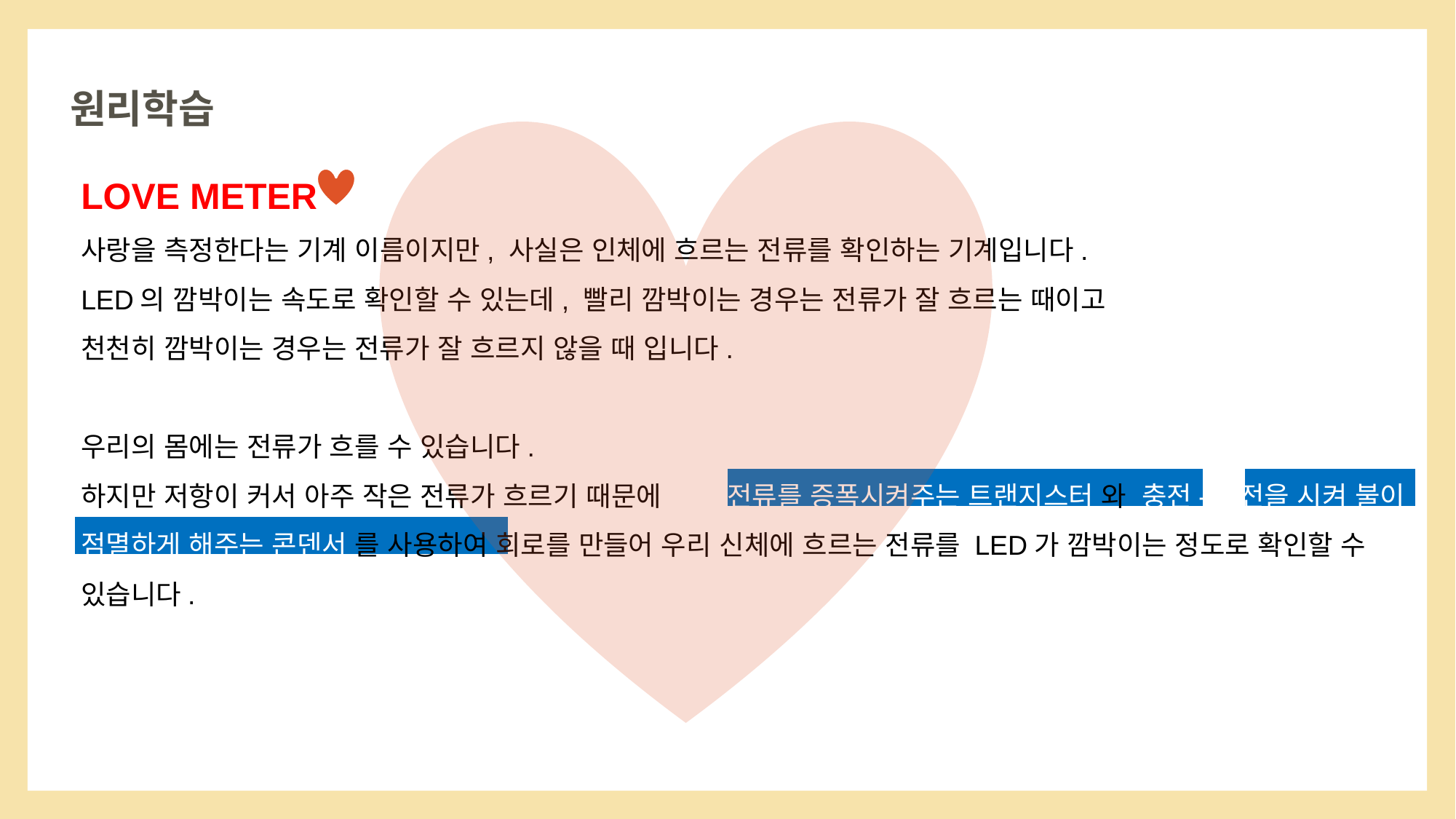

원리학습

LOVE METER
사랑을 측정한다는 기계 이름이지만, 사실은 인체에 흐르는 전류를 확인하는 기계입니다.
LED의 깜박이는 속도로 확인할 수 있는데, 빨리 깜박이는 경우는 전류가 잘 흐르는 때이고
천천히 깜박이는 경우는 전류가 잘 흐르지 않을 때 입니다.

우리의 몸에는 전류가 흐를 수 있습니다.
하지만 저항이 커서 아주 작은 전류가 흐르기 때문에 작은 전류를 증폭시켜주는 트랜지스터 와  충전-방전을 시켜 불이 점멸하게 해주는 콘덴서 를 사용하여 회로를 만들어 우리 신체에 흐르는 전류를 LED가 깜박이는 정도로 확인할 수 있습니다.